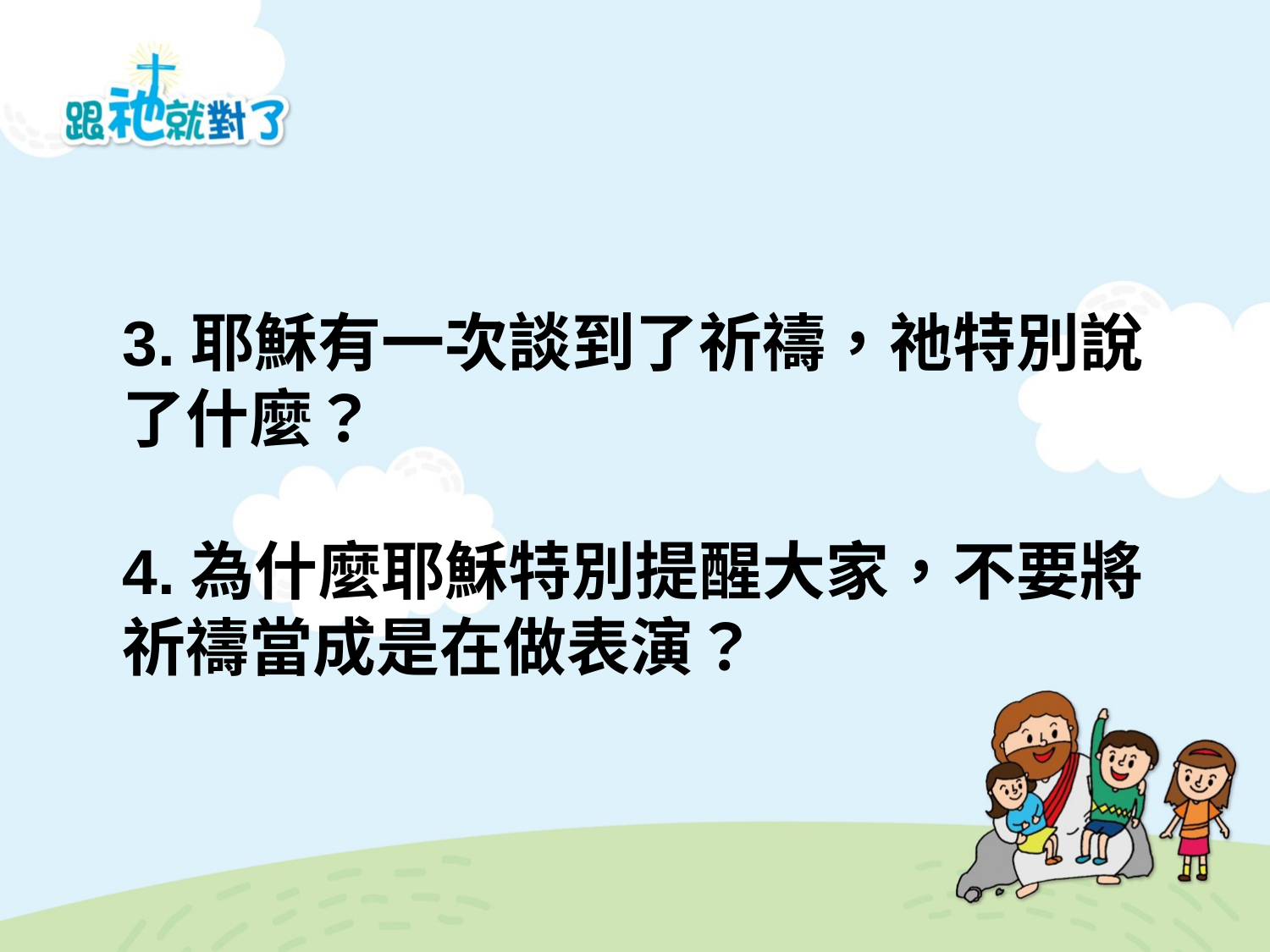

3.耶穌有一次談到了祈禱，祂特別說了什麼？

4.為什麼耶穌特別提醒大家，不要將祈禱當成是在做表演？